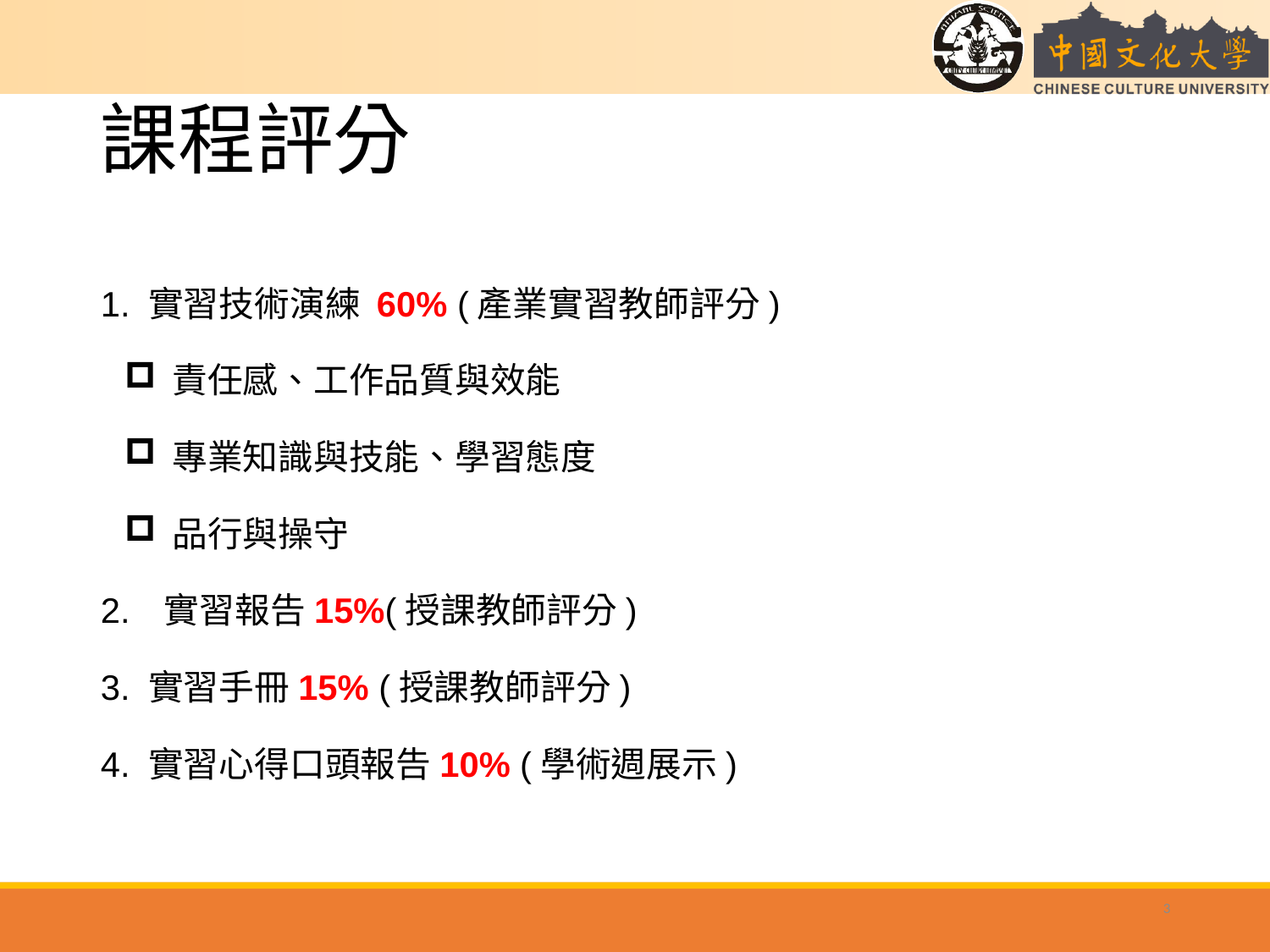

# 課程評分
實習技術演練 60% (產業實習教師評分)
責任感、工作品質與效能
專業知識與技能、學習態度
品行與操守
實習報告15%(授課教師評分)
實習手冊15% (授課教師評分)
實習心得口頭報告10% (學術週展示)

3